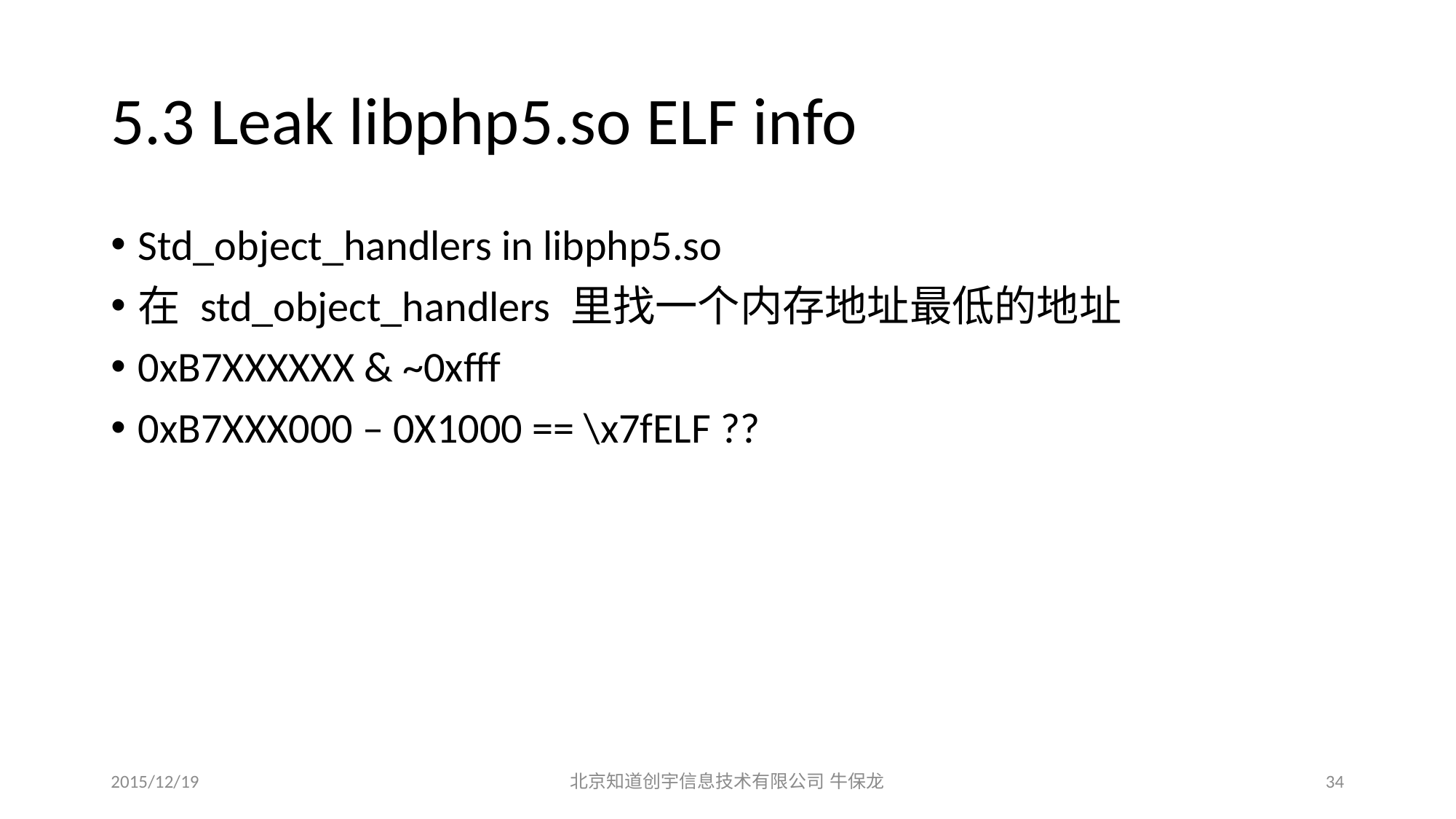

# 5.3 Leak libphp5.so ELF info
Std_object_handlers in libphp5.so
在 std_object_handlers 里找一个内存地址最低的地址
0xB7XXXXXX & ~0xfff
0xB7XXX000 – 0X1000 == \x7fELF ??
2015/12/19
北京知道创宇信息技术有限公司 牛保龙
34